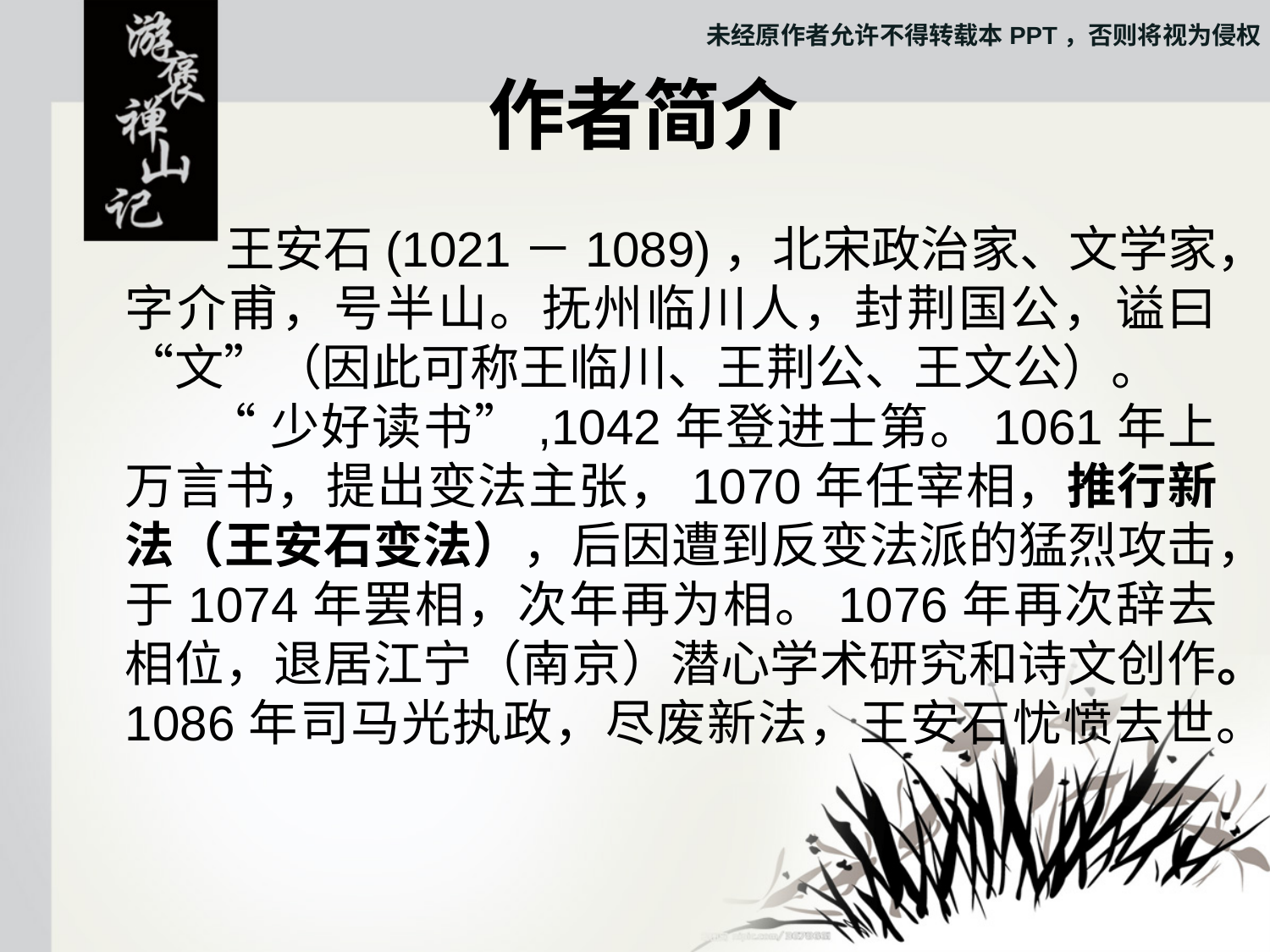

作者简介
                      王安石(1021－1089)，北宋政治家、文学家，字介甫，号半山。抚州临川人，封荆国公，谥曰“文”（因此可称王临川、王荆公、王文公）。
          “少好读书”,1042年登进士第。1061年上万言书，提出变法主张，1070年任宰相，推行新法（王安石变法），后因遭到反变法派的猛烈攻击，于1074年罢相，次年再为相。1076年再次辞去相位，退居江宁（南京）潜心学术研究和诗文创作。1086年司马光执政，尽废新法，王安石忧愤去世。